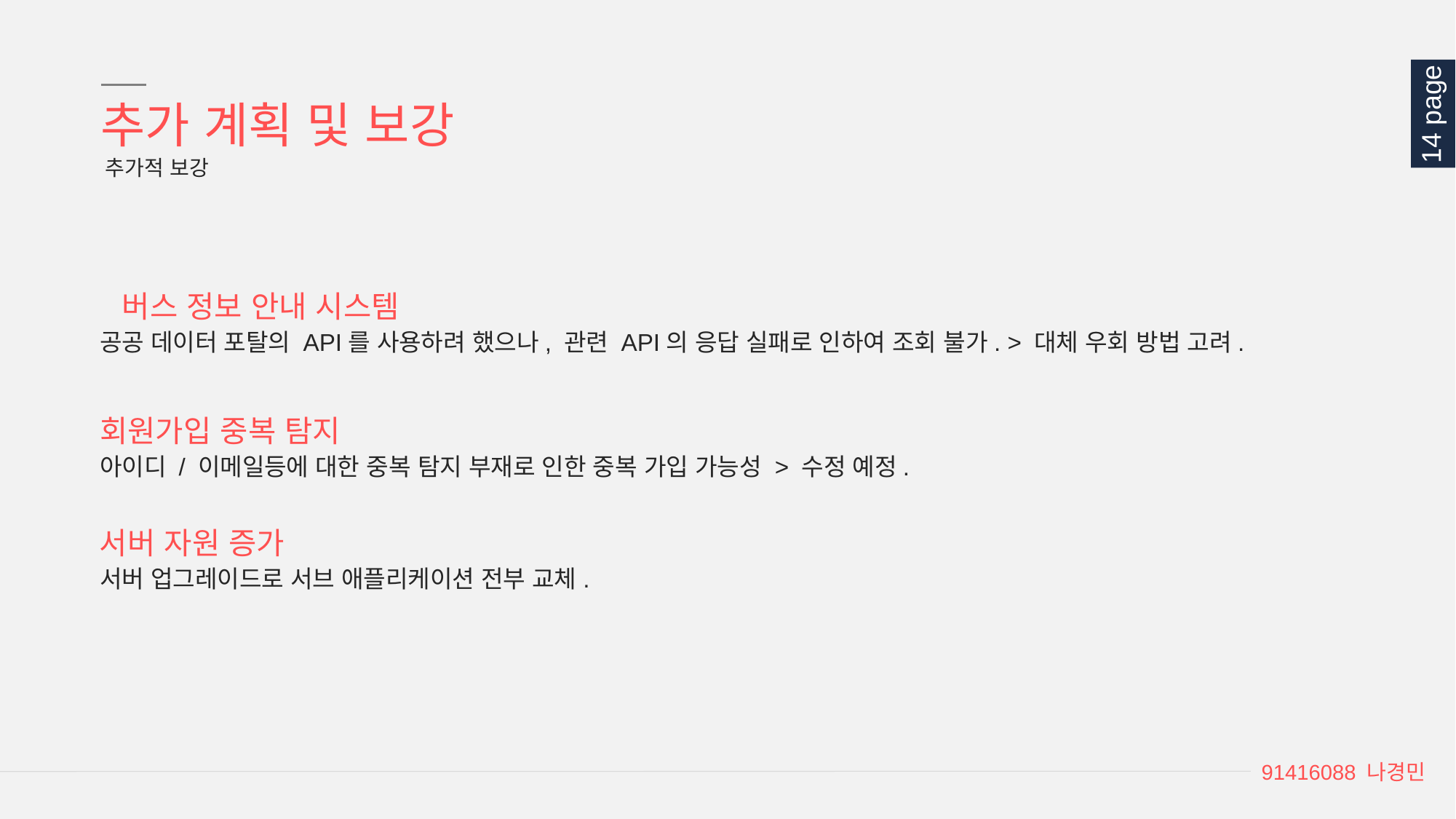

추가 계획 및 보강
14 page
추가적 보강
버스 정보 안내 시스템
공공 데이터 포탈의 API를 사용하려 했으나, 관련 API의 응답 실패로 인하여 조회 불가. > 대체 우회 방법 고려.
회원가입 중복 탐지
아이디 / 이메일등에 대한 중복 탐지 부재로 인한 중복 가입 가능성 > 수정 예정.
서버 자원 증가
서버 업그레이드로 서브 애플리케이션 전부 교체.
91416088 나경민